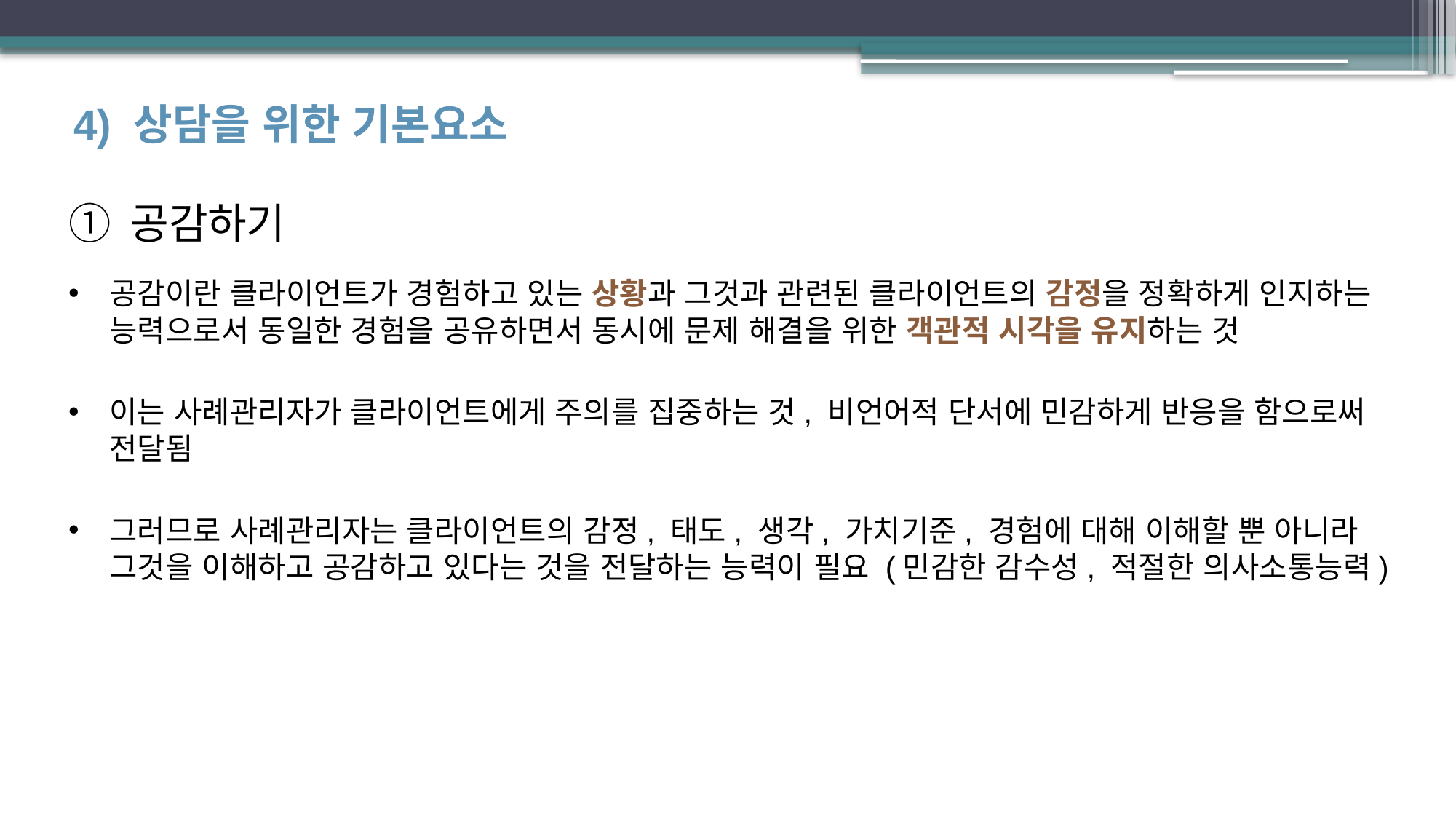

4) 상담을 위한 기본요소
공감하기

공감이란 클라이언트가 경험하고 있는 상황과 그것과 관련된 클라이언트의 감정을 정확하게 인지하는 능력으로서 동일한 경험을 공유하면서 동시에 문제 해결을 위한 객관적 시각을 유지하는 것

이는 사례관리자가 클라이언트에게 주의를 집중하는 것, 비언어적 단서에 민감하게 반응을 함으로써 전달됨

그러므로 사례관리자는 클라이언트의 감정, 태도, 생각, 가치기준, 경험에 대해 이해할 뿐 아니라 그것을 이해하고 공감하고 있다는 것을 전달하는 능력이 필요 (민감한 감수성, 적절한 의사소통능력)